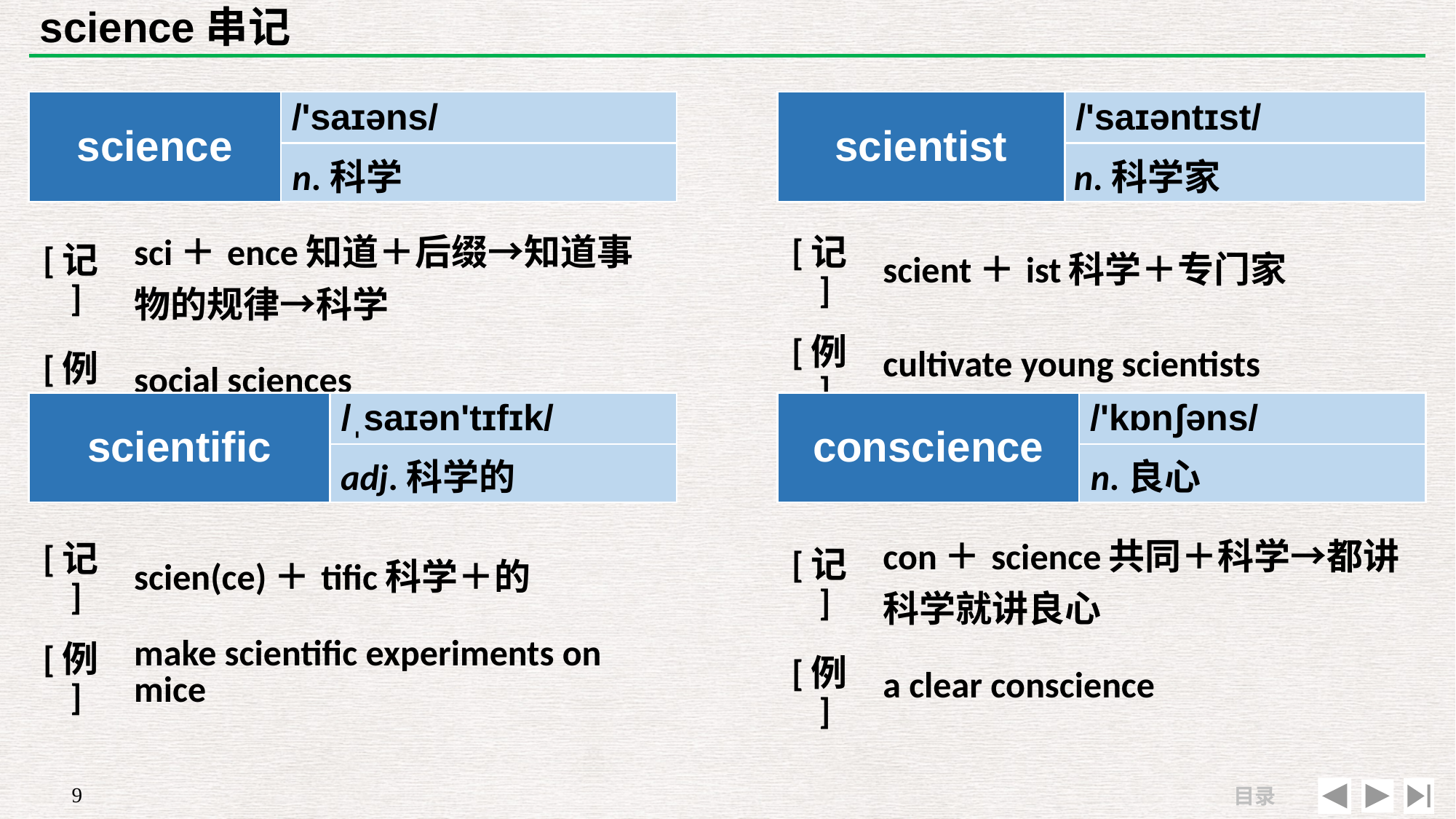

# science串记

| science | /'saɪəns/ |
| --- | --- |
|  |  |
| scientist | /'saɪəntɪst/ |
| --- | --- |
|  |  |
n.科学
n.科学家
| [记] | sci＋ence知道＋后缀→知道事物的规律→科学 |
| --- | --- |
| [例] | social sciences |
| [记] | scient＋ist科学＋专门家 |
| --- | --- |
| [例] | cultivate young scientists |
| scientific | /ˌsaɪən'tɪfɪk/ |
| --- | --- |
|  |  |
| conscience | /'kɒnʃəns/ |
| --- | --- |
|  |  |
adj.科学的
n.良心
| [记] | con＋science共同＋科学→都讲 科学就讲良心 |
| --- | --- |
| [例] | a clear conscience |
| [记] | scien(ce)＋tific科学＋的 |
| --- | --- |
| [例] | make scientific experiments on mice |